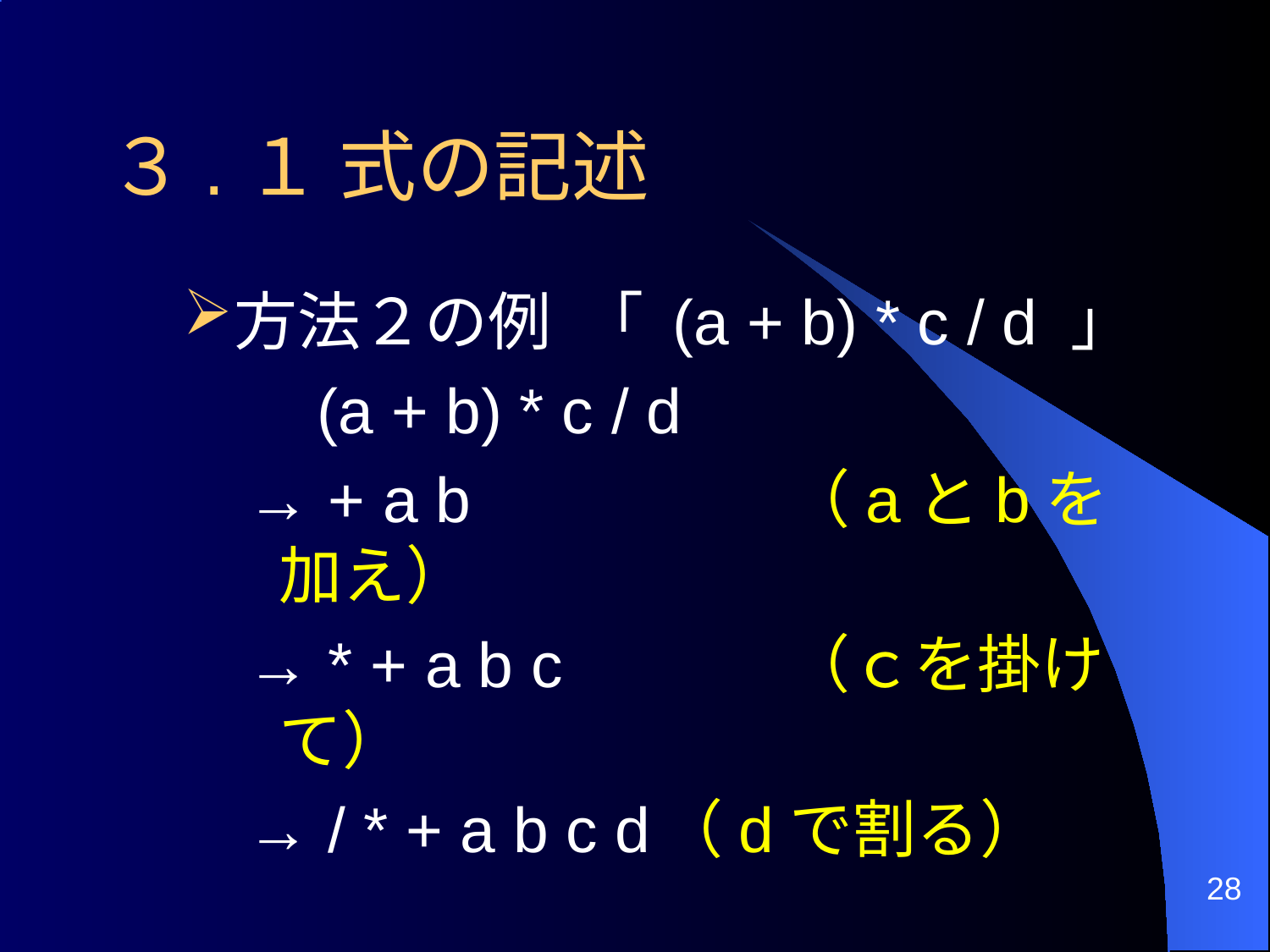

# ３.１ 式の記述
方法２の例  「 (a + b) * c / d 」
    (a + b) * c / d
→ + a b	  		（aとbを加え）
→ * + a b c		（ｃを掛けて）
→ / * + a b c d	（dで割る）

28